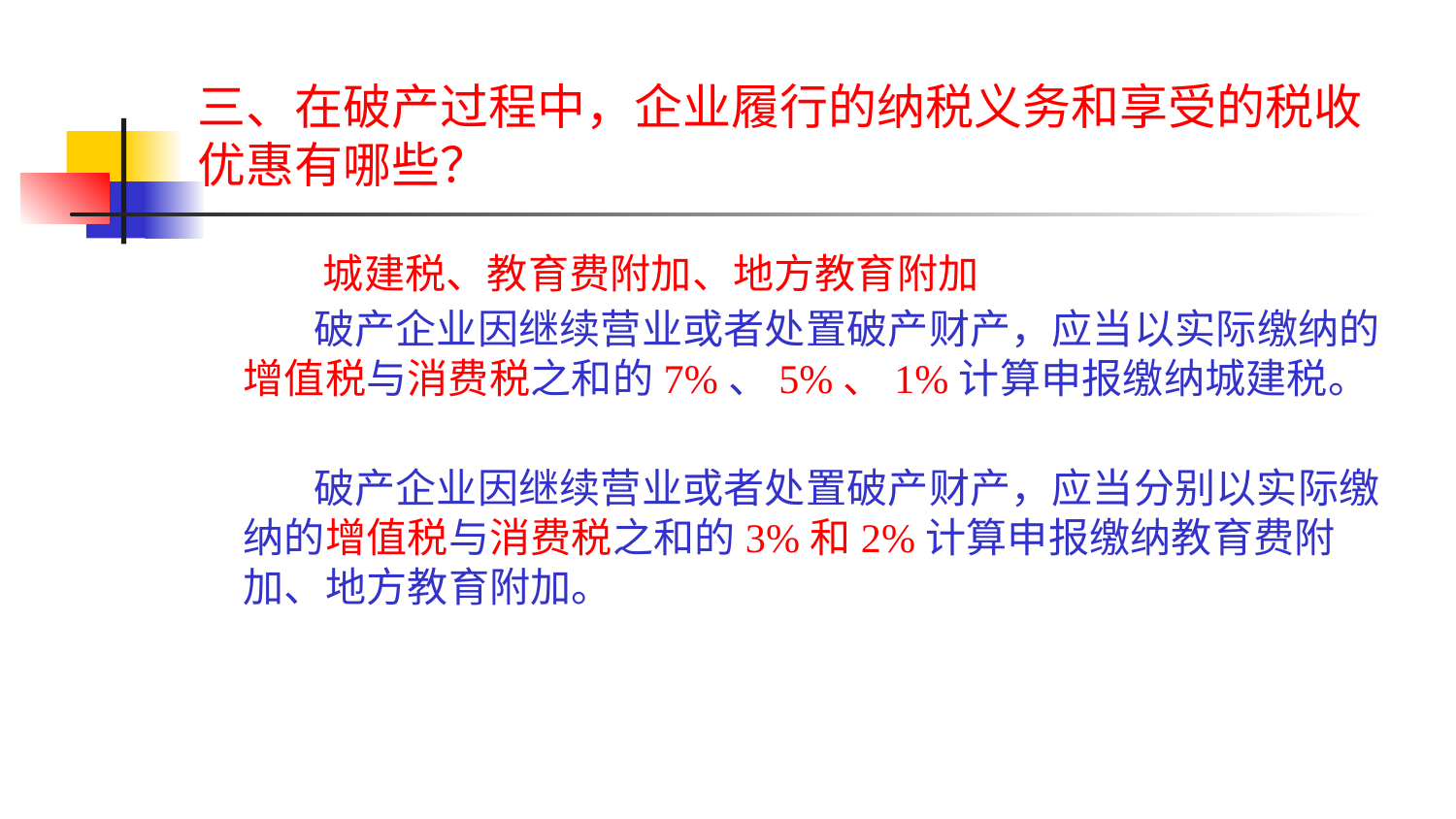

# 三、在破产过程中，企业履行的纳税义务和享受的税收优惠有哪些？
            城建税、教育费附加、地方教育附加
           破产企业因继续营业或者处置破产财产，应当以实际缴纳的增值税与消费税之和的7%、5%、1%计算申报缴纳城建税。

           破产企业因继续营业或者处置破产财产，应当分别以实际缴纳的增值税与消费税之和的3%和2%计算申报缴纳教育费附加、地方教育附加。